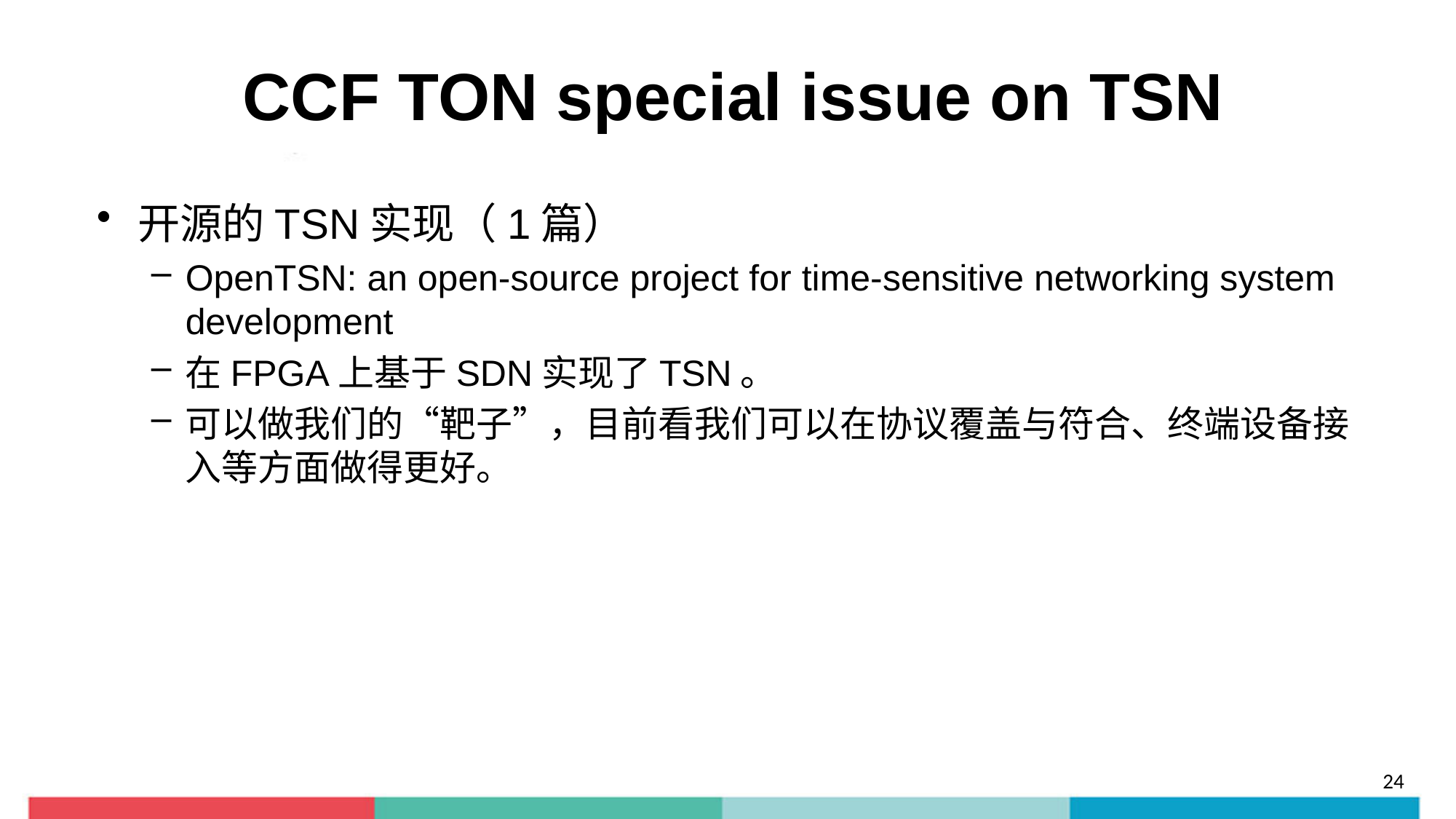

# CCF TON special issue on TSN
开源的TSN实现（1篇）
OpenTSN: an open‑source project for time‑sensitive networking system development
在FPGA上基于SDN实现了TSN。
可以做我们的“靶子”，目前看我们可以在协议覆盖与符合、终端设备接入等方面做得更好。
24